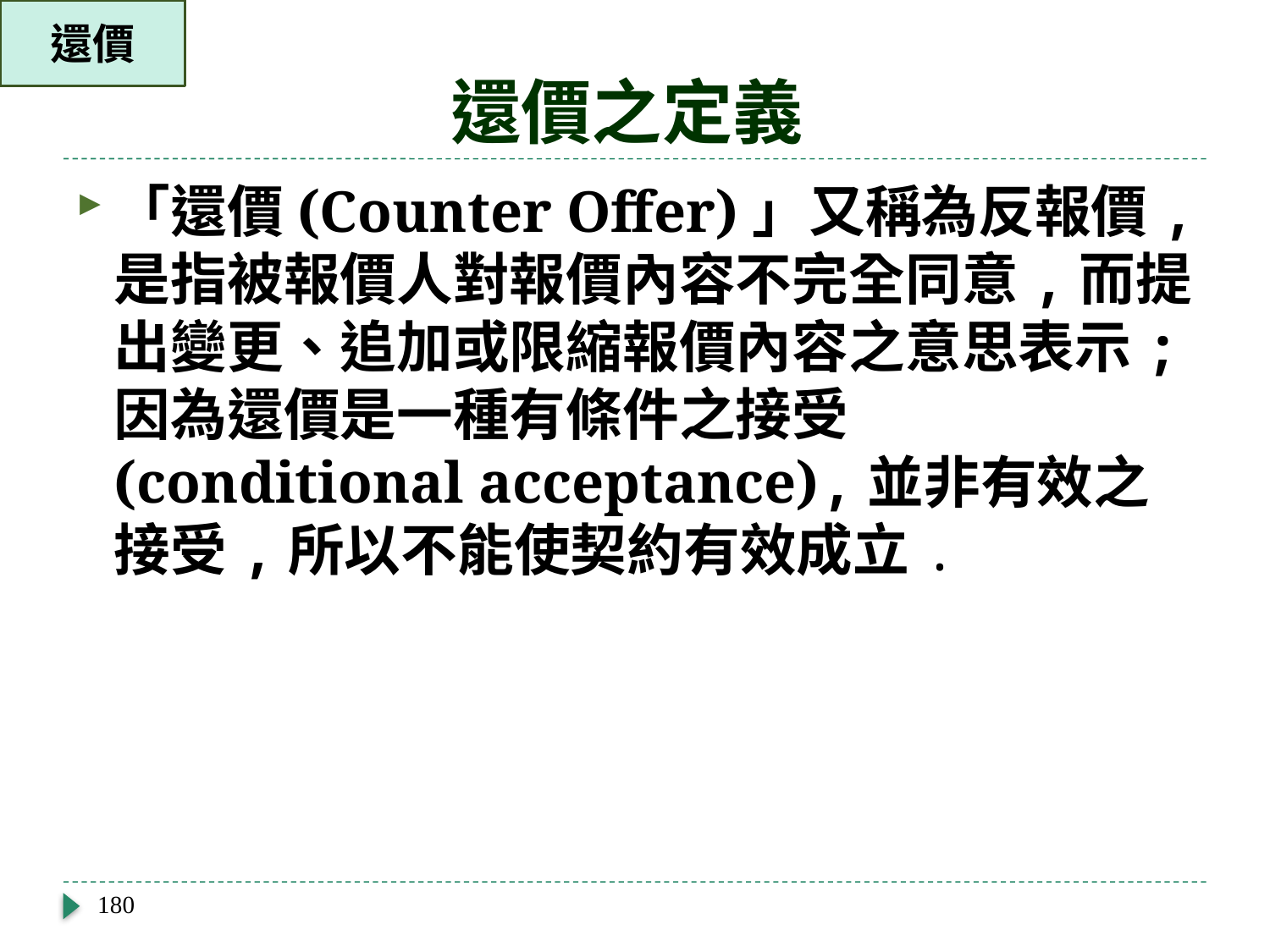

還價
# 還價之定義
「還價(Counter Offer)」又稱為反報價,是指被報價人對報價內容不完全同意,而提出變更、追加或限縮報價內容之意思表示;因為還價是一種有條件之接受(conditional acceptance),並非有效之接受,所以不能使契約有效成立.
180